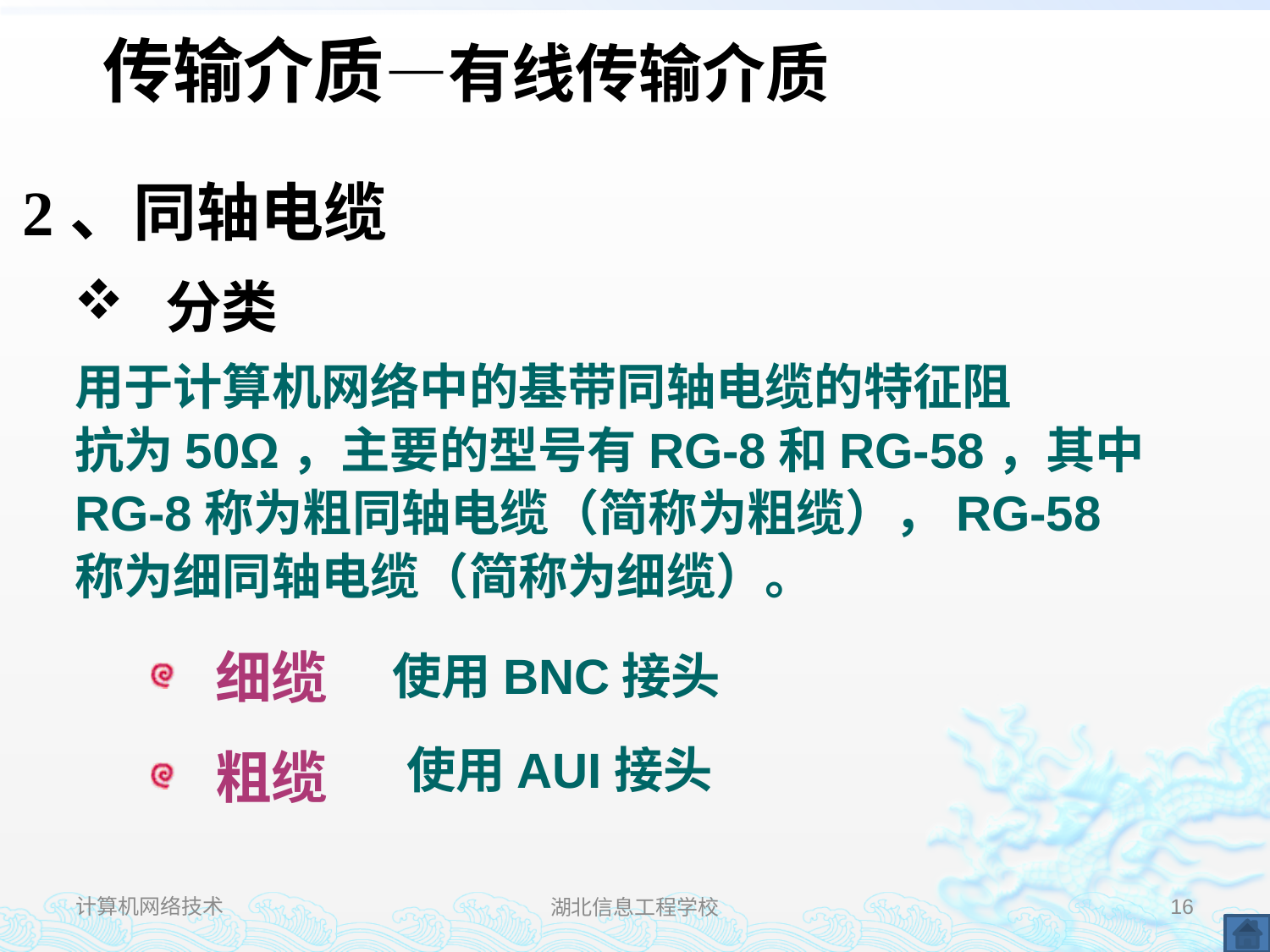

传输介质—有线传输介质
2、同轴电缆
  分类
用于计算机网络中的基带同轴电缆的特征阻
抗为50Ω，主要的型号有RG-8和RG-58，其中
RG-8称为粗同轴电缆（简称为粗缆），RG-58
称为细同轴电缆（简称为细缆）。
  细缆
使用BNC接头
  粗缆
使用AUI接头
计算机网络技术
湖北信息工程学校
16